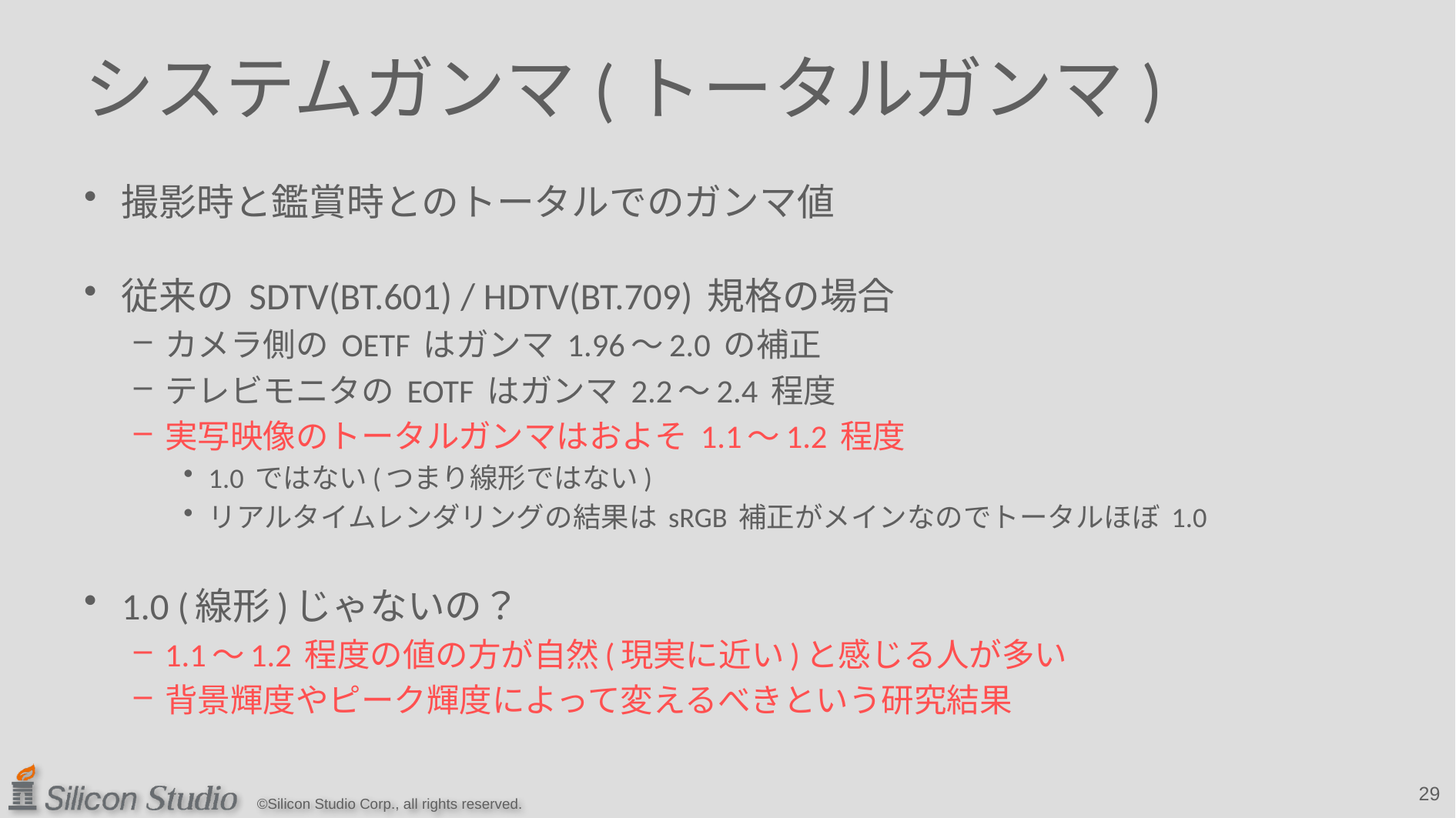

# システムガンマ(トータルガンマ)
撮影時と鑑賞時とのトータルでのガンマ値

従来の SDTV(BT.601) / HDTV(BT.709) 規格の場合
カメラ側の OETF はガンマ 1.96～2.0 の補正
テレビモニタの EOTF はガンマ 2.2～2.4 程度
実写映像のトータルガンマはおよそ 1.1～1.2 程度
1.0 ではない(つまり線形ではない)
リアルタイムレンダリングの結果は sRGB 補正がメインなのでトータルほぼ 1.0

1.0 (線形)じゃないの？
1.1～1.2 程度の値の方が自然(現実に近い)と感じる人が多い
背景輝度やピーク輝度によって変えるべきという研究結果
29